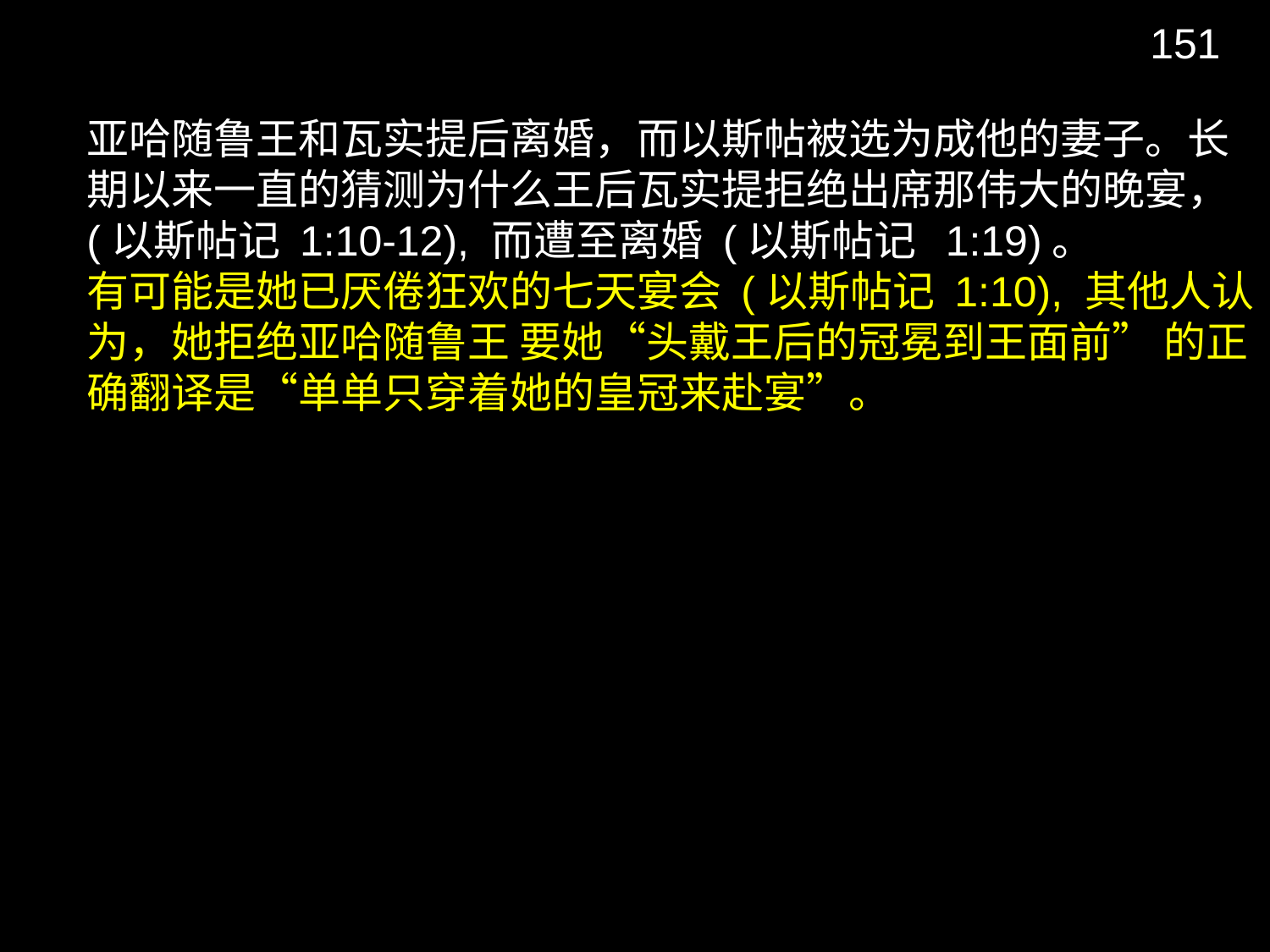

151
亚哈随鲁王和瓦实提后离婚，而以斯帖被选为成他的妻子。长期以来一直的猜测为什么王后瓦实提拒绝出席那伟大的晚宴，(以斯帖记 1:10-12), 而遭至离婚 (以斯帖记  1:19)。
有可能是她已厌倦狂欢的七天宴会 (以斯帖记 1:10), 其他人认为，她拒绝亚哈随鲁王 要她“头戴王后的冠冕到王面前” 的正确翻译是“单单只穿着她的皇冠来赴宴”。theory would seem to be supported by the statements that the king was very drunk (Esther 1:10) when he made the demand to "display the queen's beauty to all the people" (Esther 1:11). If that is what happened, it would seem that the king was little more than a common fool - a condition that The Lord capitalized on to move Esther into position to fulfill her mission.